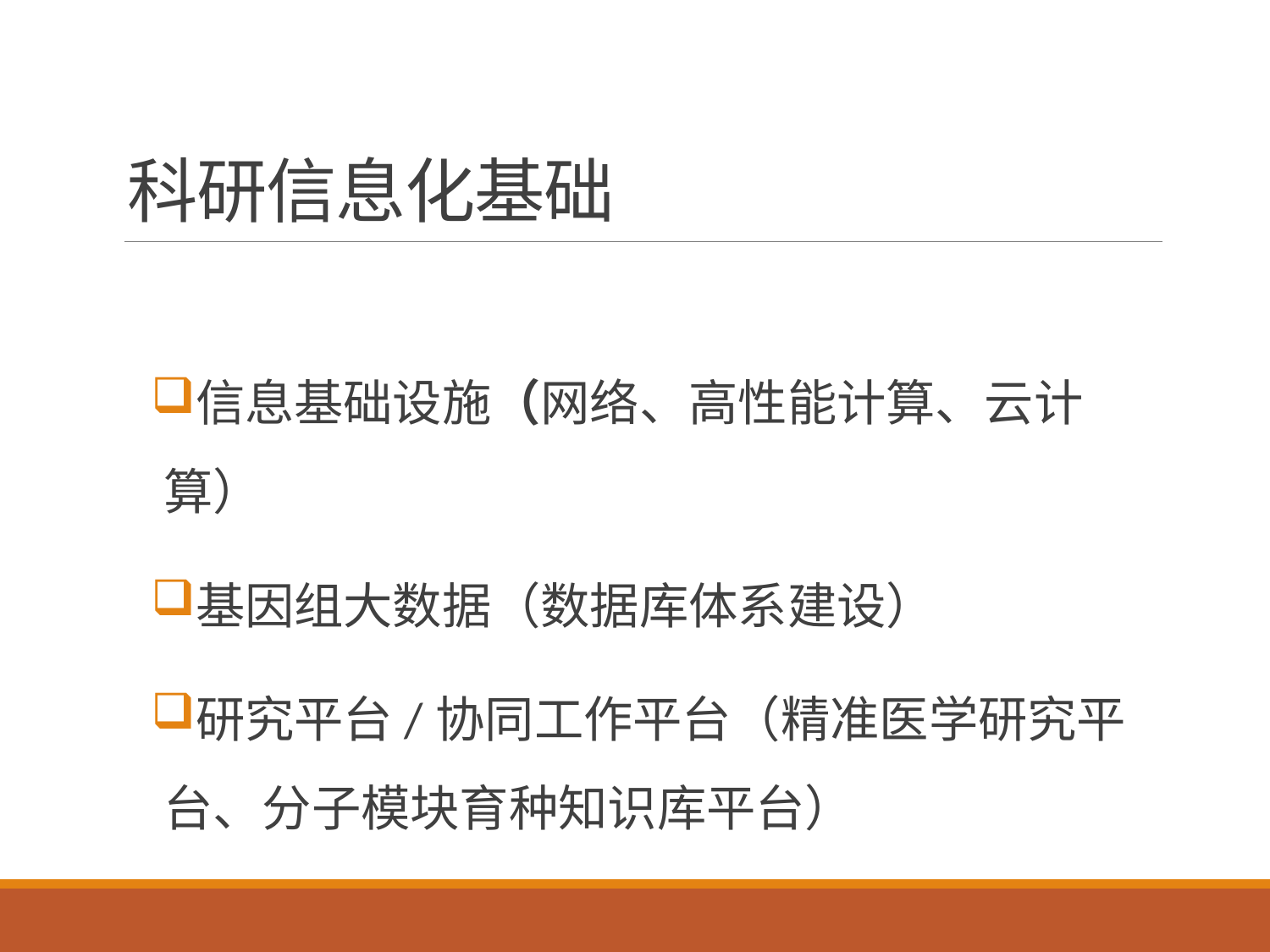

# 科研信息化基础
信息基础设施（网络、高性能计算、云计算）
基因组大数据（数据库体系建设）
研究平台/协同工作平台（精准医学研究平台、分子模块育种知识库平台）